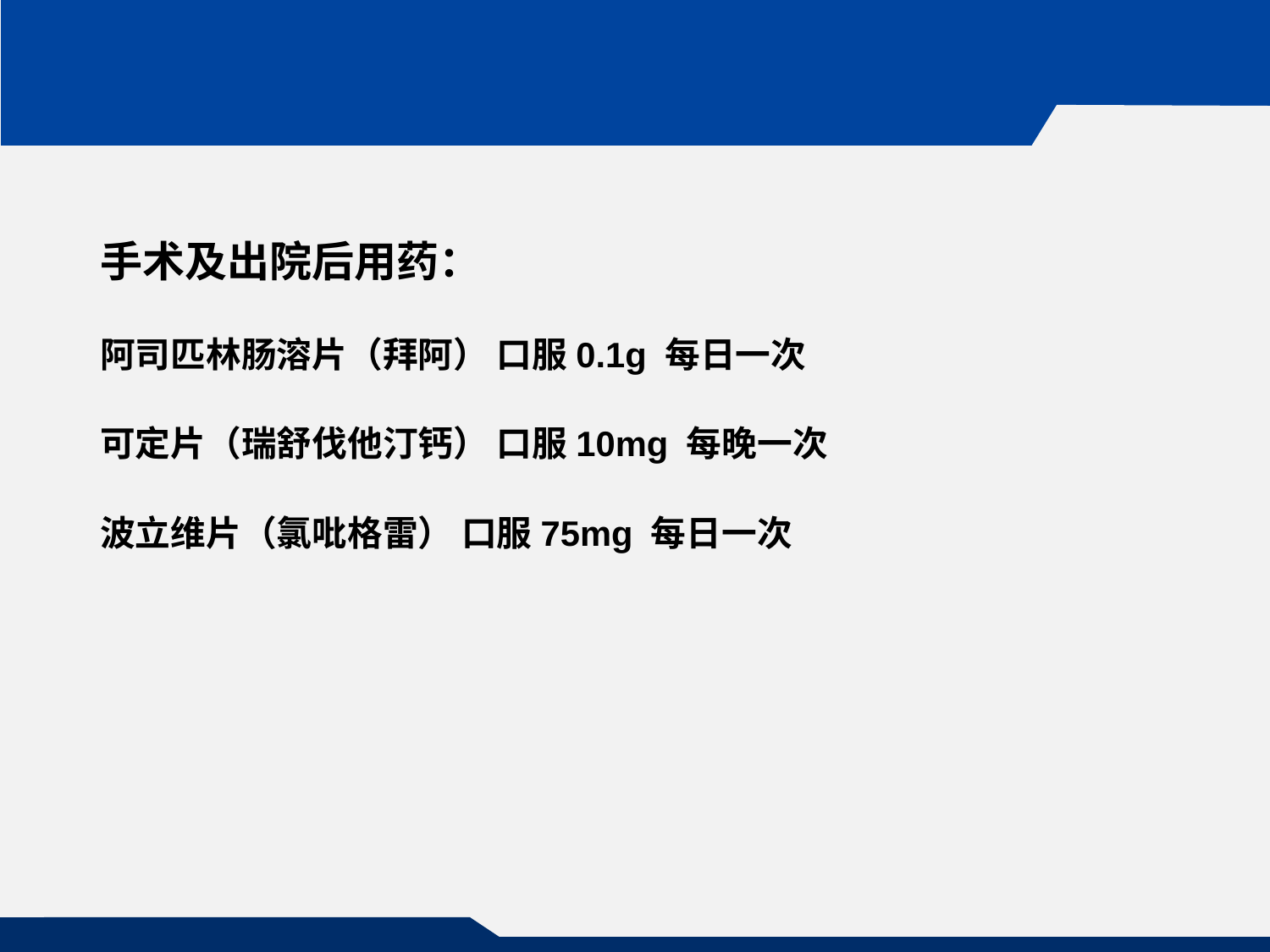

#
手术及出院后用药：
阿司匹林肠溶片（拜阿） 口服0.1g 每日一次
可定片（瑞舒伐他汀钙） 口服10mg 每晚一次
波立维片（氯吡格雷） 口服75mg 每日一次